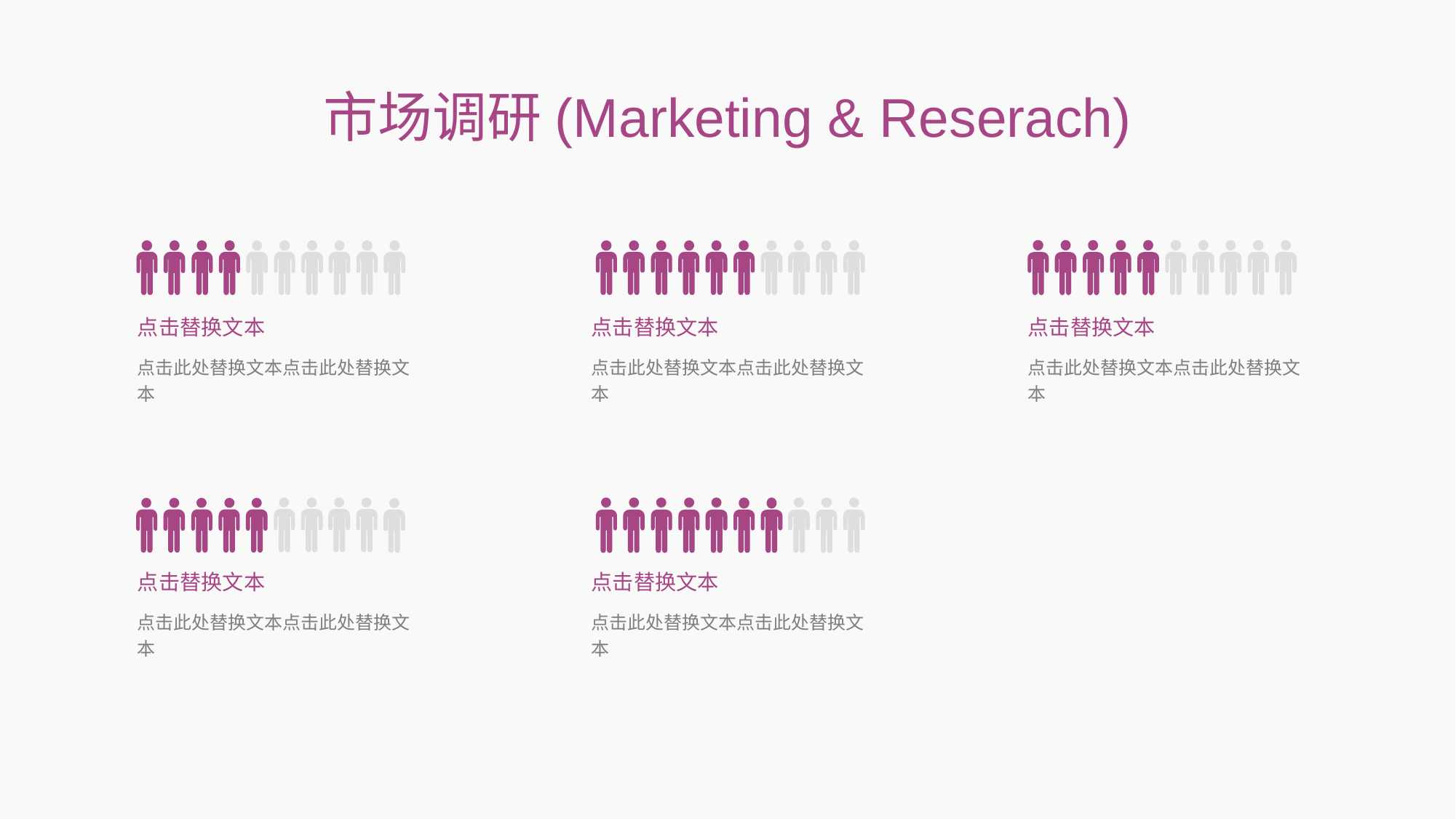

# 市场调研(Marketing & Reserach)

点击替换文本
点击替换文本
点击替换文本
点击此处替换文本点击此处替换文本
点击此处替换文本点击此处替换文本
点击此处替换文本点击此处替换文本

点击替换文本
点击替换文本
点击此处替换文本点击此处替换文本
点击此处替换文本点击此处替换文本